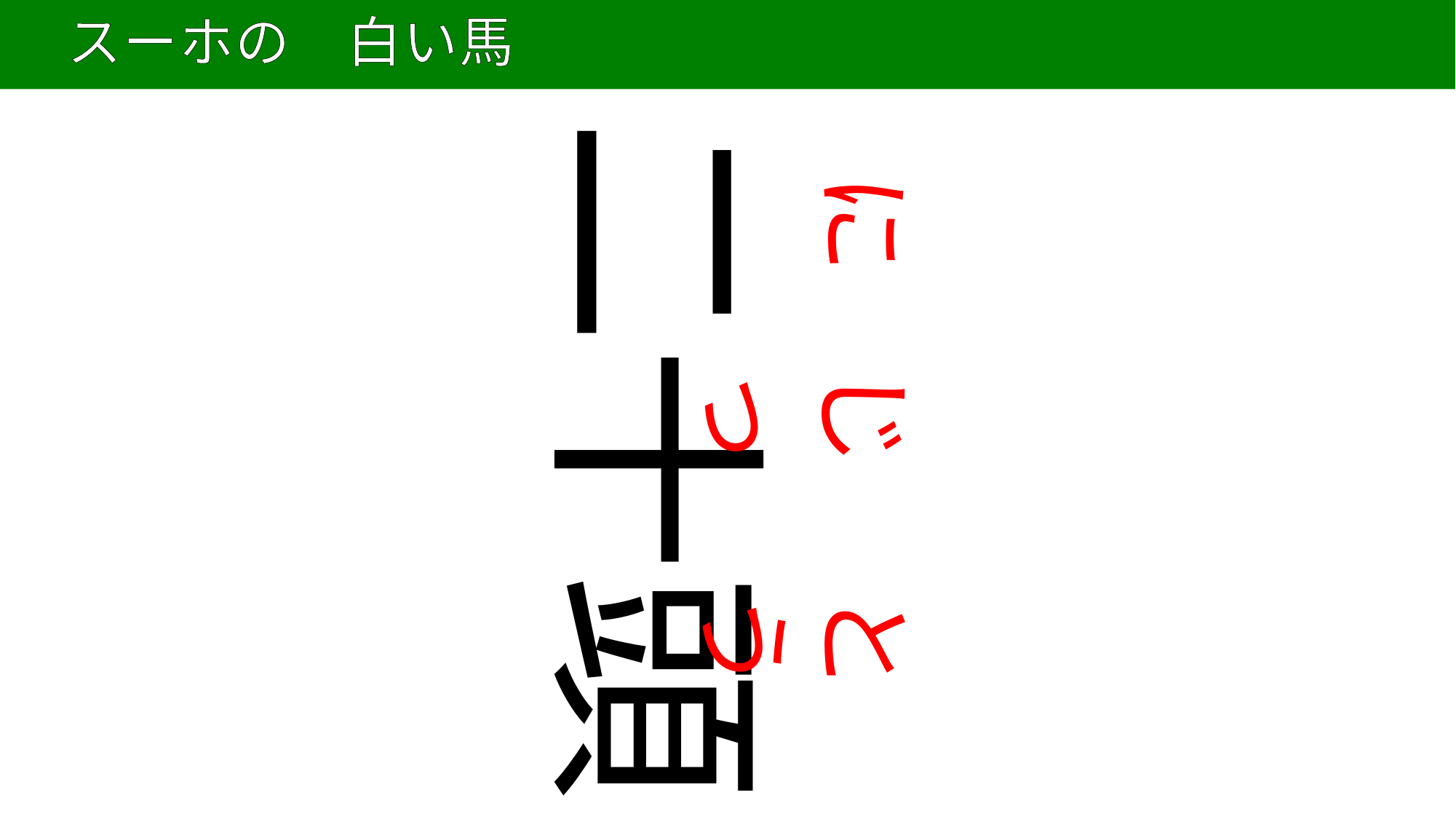

# スーホの　白い馬
74
二十頭
に
じっ
とう